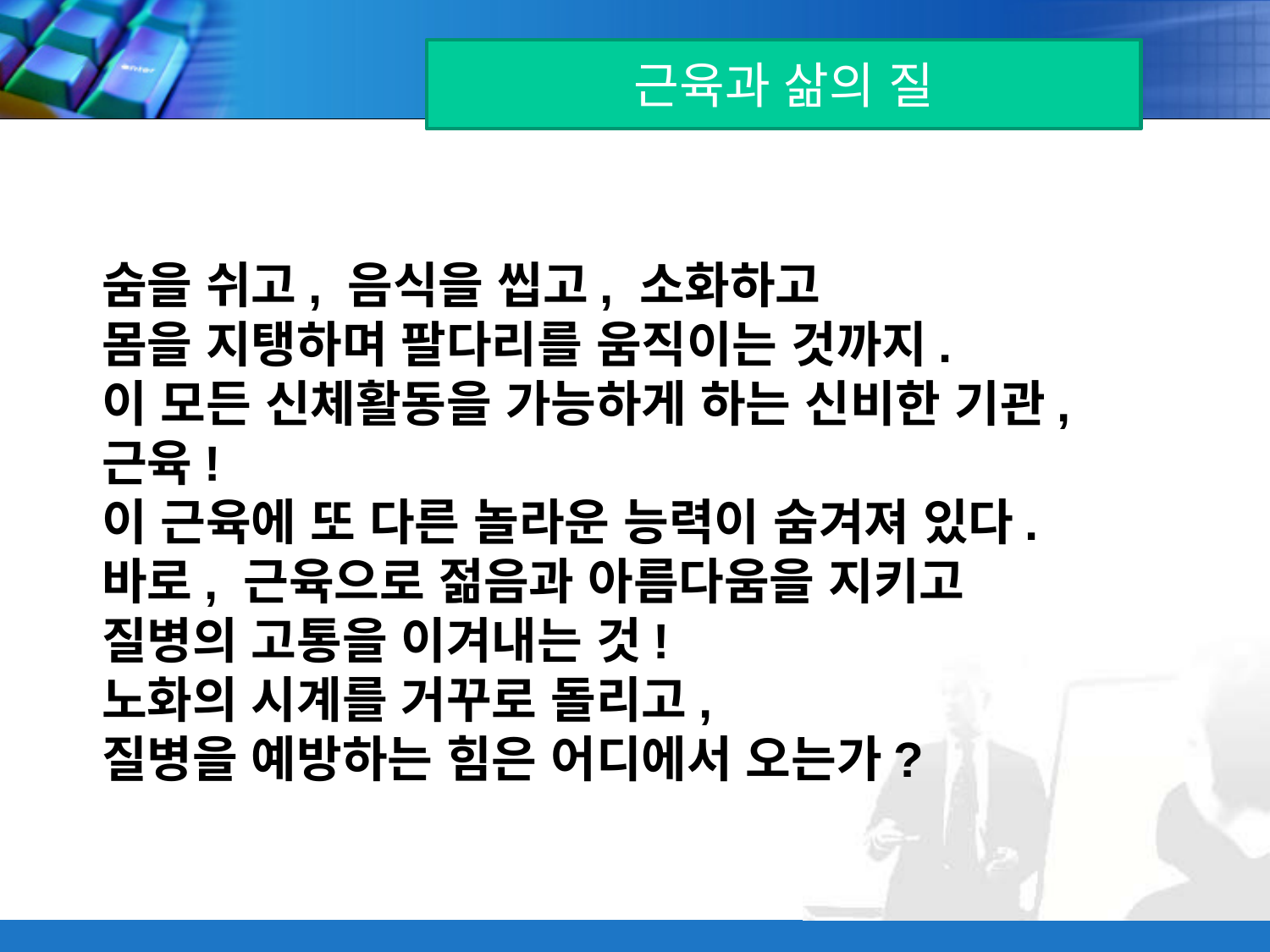

근육과 삶의 질
숨을 쉬고, 음식을 씹고, 소화하고
몸을 지탱하며 팔다리를 움직이는 것까지.
이 모든 신체활동을 가능하게 하는 신비한 기관, 근육!
이 근육에 또 다른 놀라운 능력이 숨겨져 있다.
바로, 근육으로 젊음과 아름다움을 지키고
질병의 고통을 이겨내는 것!
노화의 시계를 거꾸로 돌리고,
질병을 예방하는 힘은 어디에서 오는가?